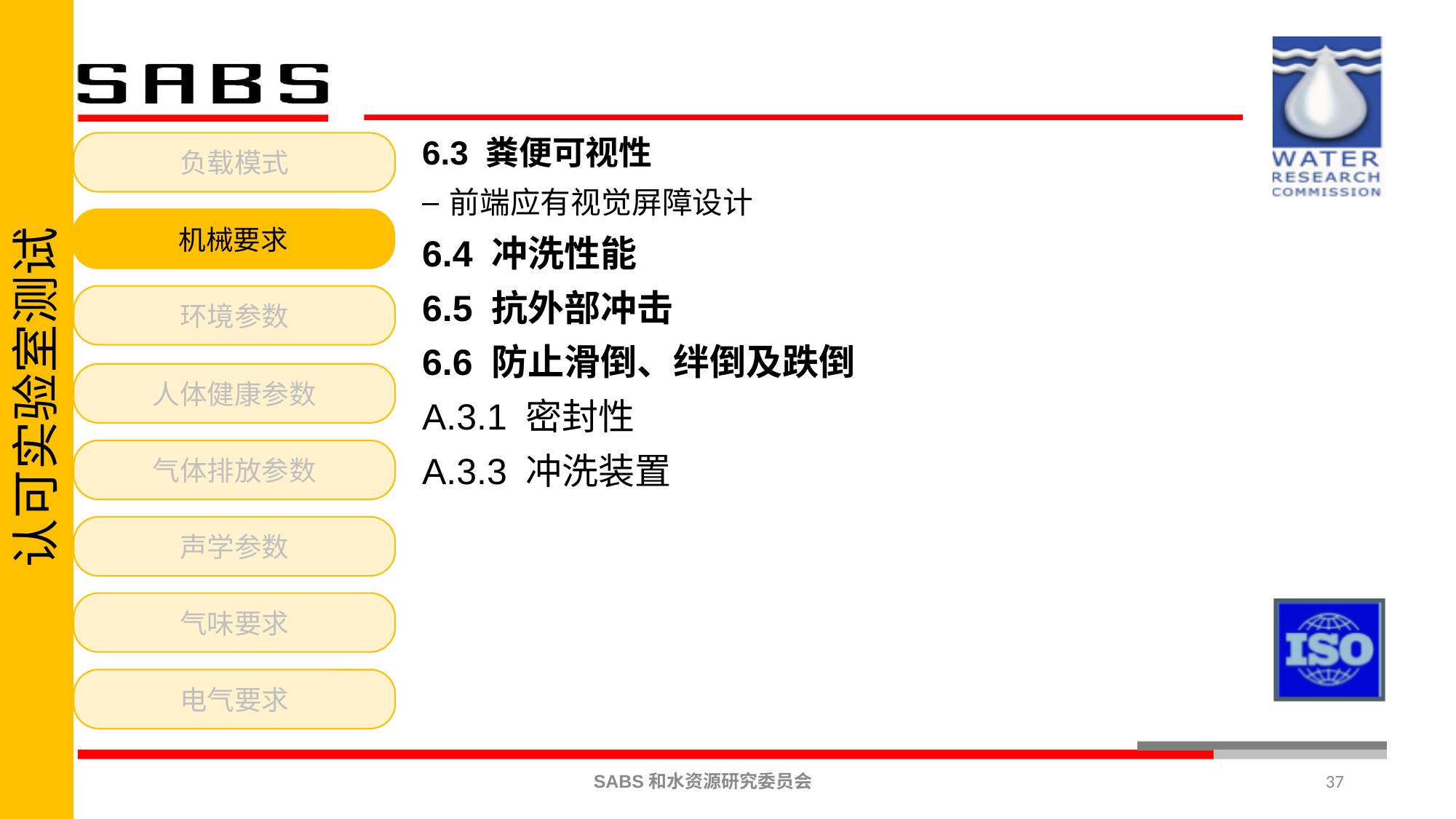

认可实验室测试
6.3 粪便可视性
前端应有视觉屏障设计
6.4 冲洗性能
6.5 抗外部冲击
6.6 防止滑倒、绊倒及跌倒
A.3.1 密封性
A.3.3 冲洗装置

负载模式
机械要求
环境参数
人体健康参数
气体排放参数
声学参数
气味要求
电气要求
37